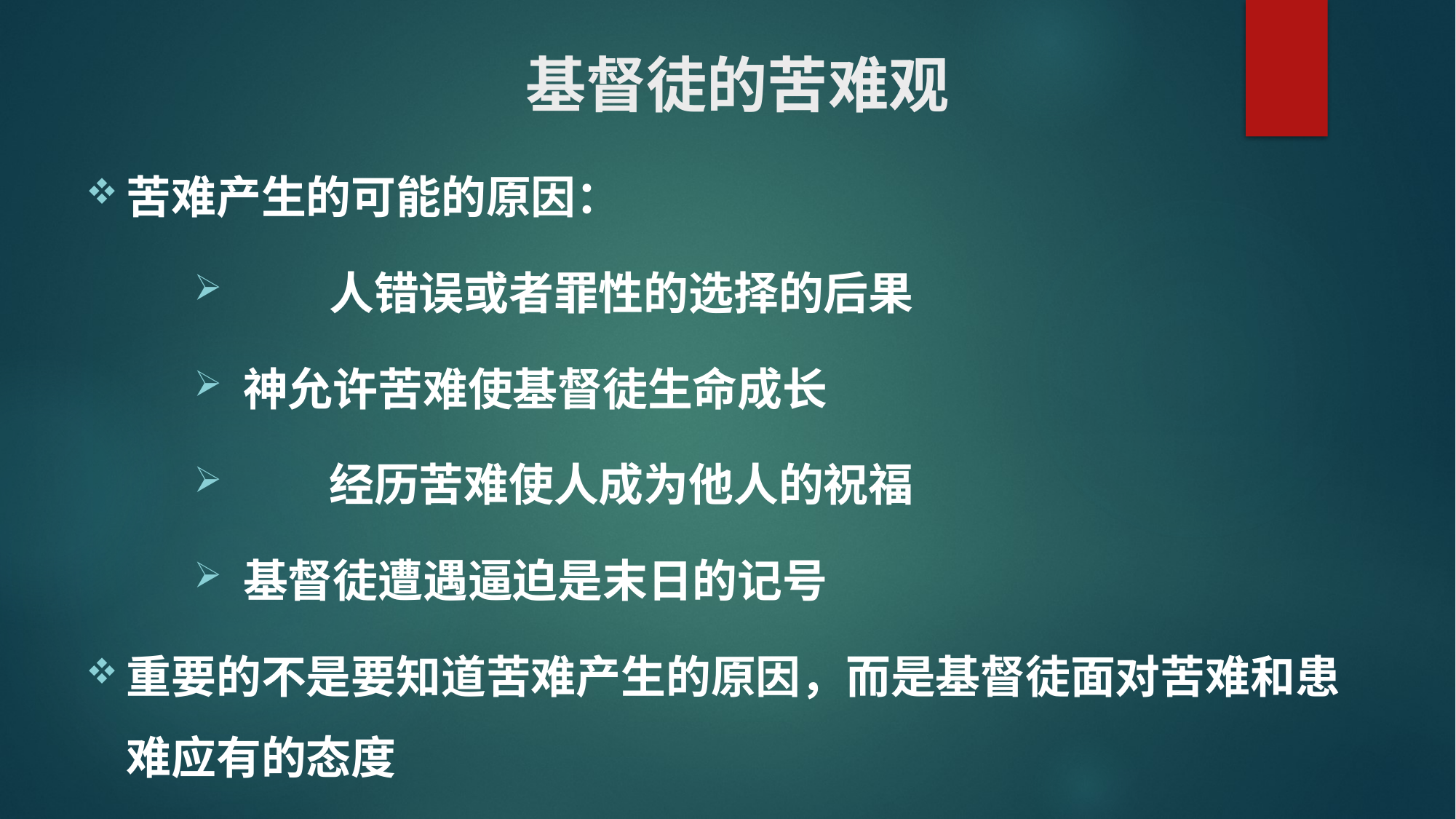

# 基督徒的苦难观
苦难产生的可能的原因：
 	人错误或者罪性的选择的后果
 神允许苦难使基督徒生命成长
 	经历苦难使人成为他人的祝福
 基督徒遭遇逼迫是末日的记号
重要的不是要知道苦难产生的原因，而是基督徒面对苦难和患难应有的态度